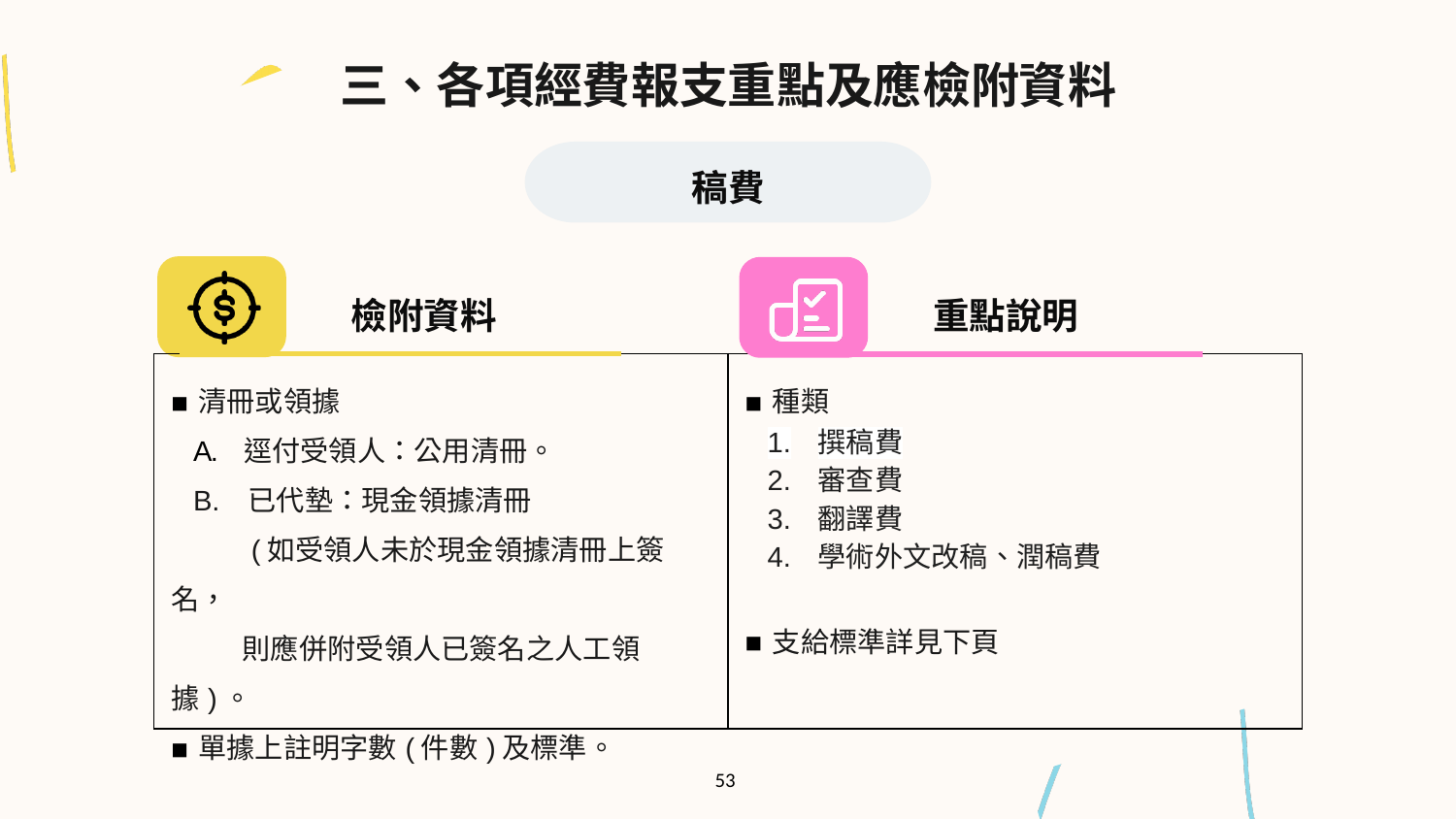

三、各項經費報支重點及應檢附資料

稿費

檢附資料
重點說明

| 清冊或領據 逕付受領人：公用清冊。 已代墊：現金領據清冊 (如受領人未於現金領據清冊上簽名， 則應併附受領人已簽名之人工領據)。 單據上註明字數(件數)及標準。 | 種類 撰稿費 審查費 翻譯費 學術外文改稿、潤稿費 支給標準詳見下頁 |
| --- | --- |

53